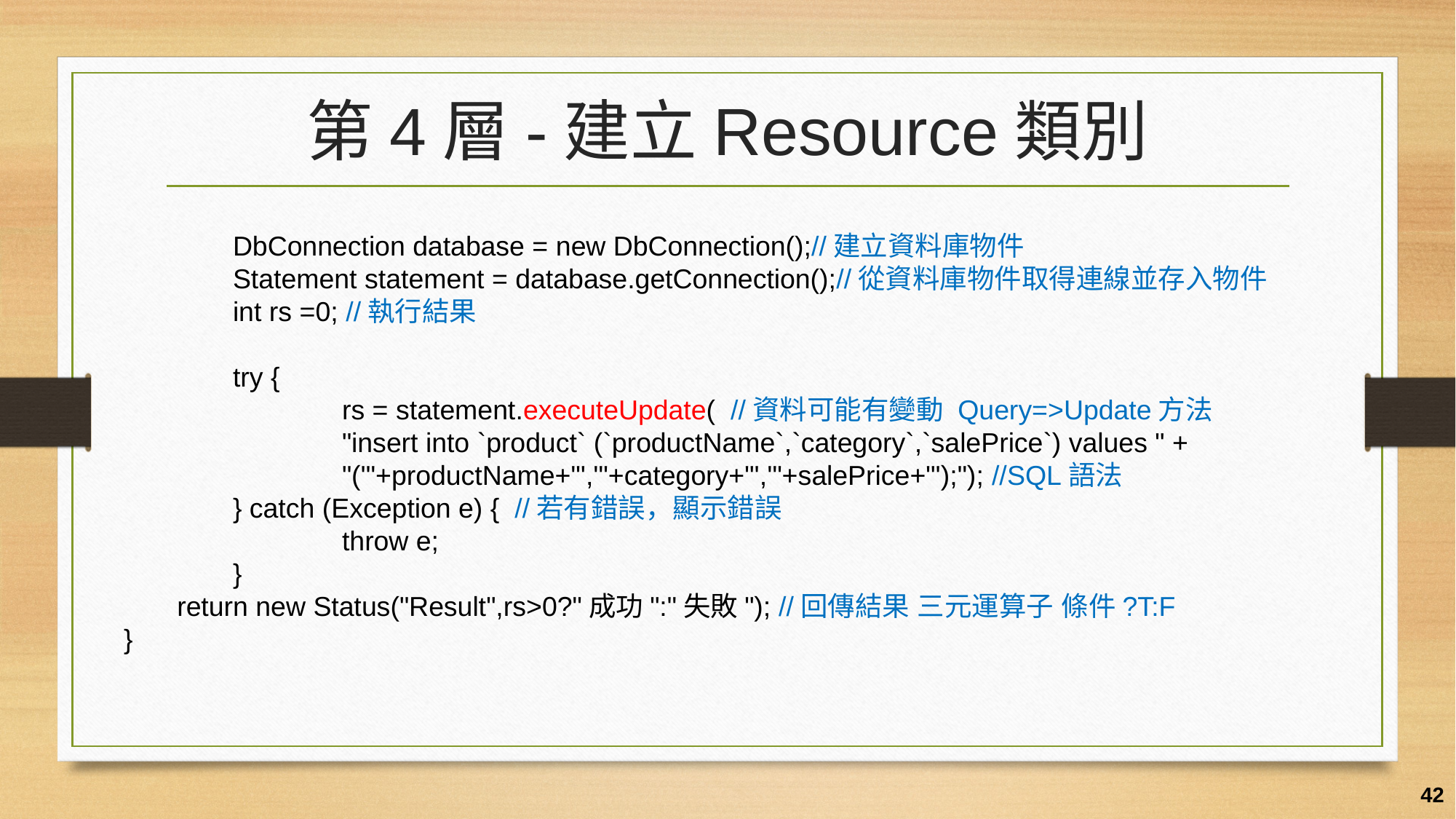

# 第4層-建立Resource類別

	DbConnection database = new DbConnection();//建立資料庫物件
	Statement statement = database.getConnection();//從資料庫物件取得連線並存入物件
	int rs =0; //執行結果

	try {
		rs = statement.executeUpdate(  //資料可能有變動 Query=>Update方法
		"insert into `product` (`productName`,`category`,`salePrice`) values " +
		"('"+productName+"','"+category+"','"+salePrice+"');"); //SQL語法
	} catch (Exception e) {  //若有錯誤，顯示錯誤
		throw e;
	}
       return new Status("Result",rs>0?"成功":"失敗"); //回傳結果 三元運算子 條件?T:F
}
42